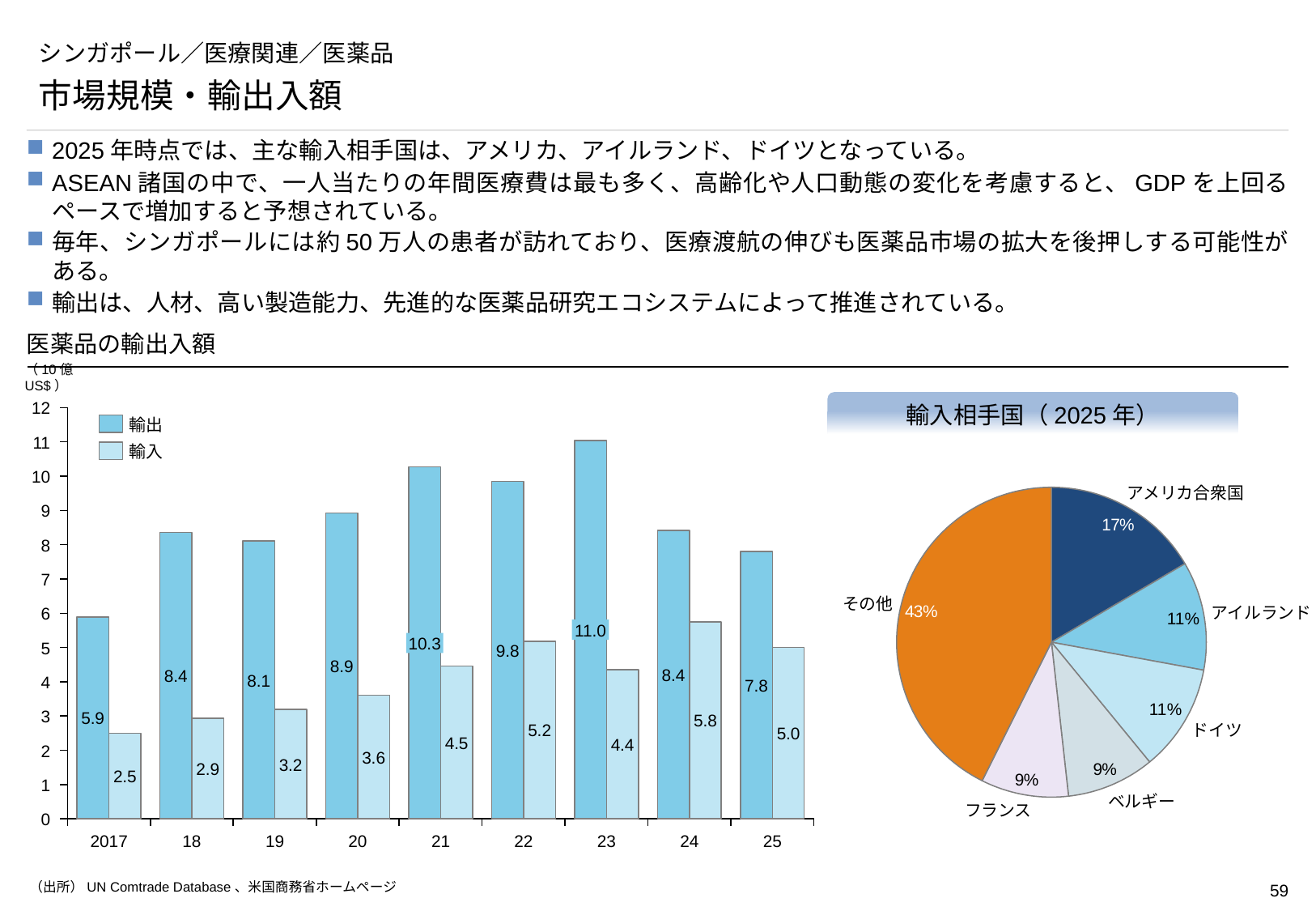

# シンガポール／医療関連／医薬品
市場規模・輸出入額
2025年時点では、主な輸入相手国は、アメリカ、アイルランド、ドイツとなっている。
ASEAN諸国の中で、一人当たりの年間医療費は最も多く、高齢化や人口動態の変化を考慮すると、GDPを上回るペースで増加すると予想されている。
毎年、シンガポールには約50万人の患者が訪れており、医療渡航の伸びも医薬品市場の拡大を後押しする可能性がある。
輸出は、人材、高い製造能力、先進的な医薬品研究エコシステムによって推進されている。
医薬品の輸出入額
（10億US$）
輸入相手国（2025年）

### Chart

| Category |  |  |
|---|---|---|
12
輸出

11
輸入

### Chart

| Category |  |
|---|---|
10
アメリカ合衆国
9
8
7
その他
アイルランド
6
11.0
10.3
5
9.8
8.9
8.4
8.4
8.1
4
7.8
3
5.9
5.8
5.2
ドイツ
5.0
4.5
4.4
2
3.6
3.2
2.9
2.5
1
ベルギー
フランス
0
2017
18
19
20
21
22
23
24
25
（出所）UN Comtrade Database、米国商務省ホームページ